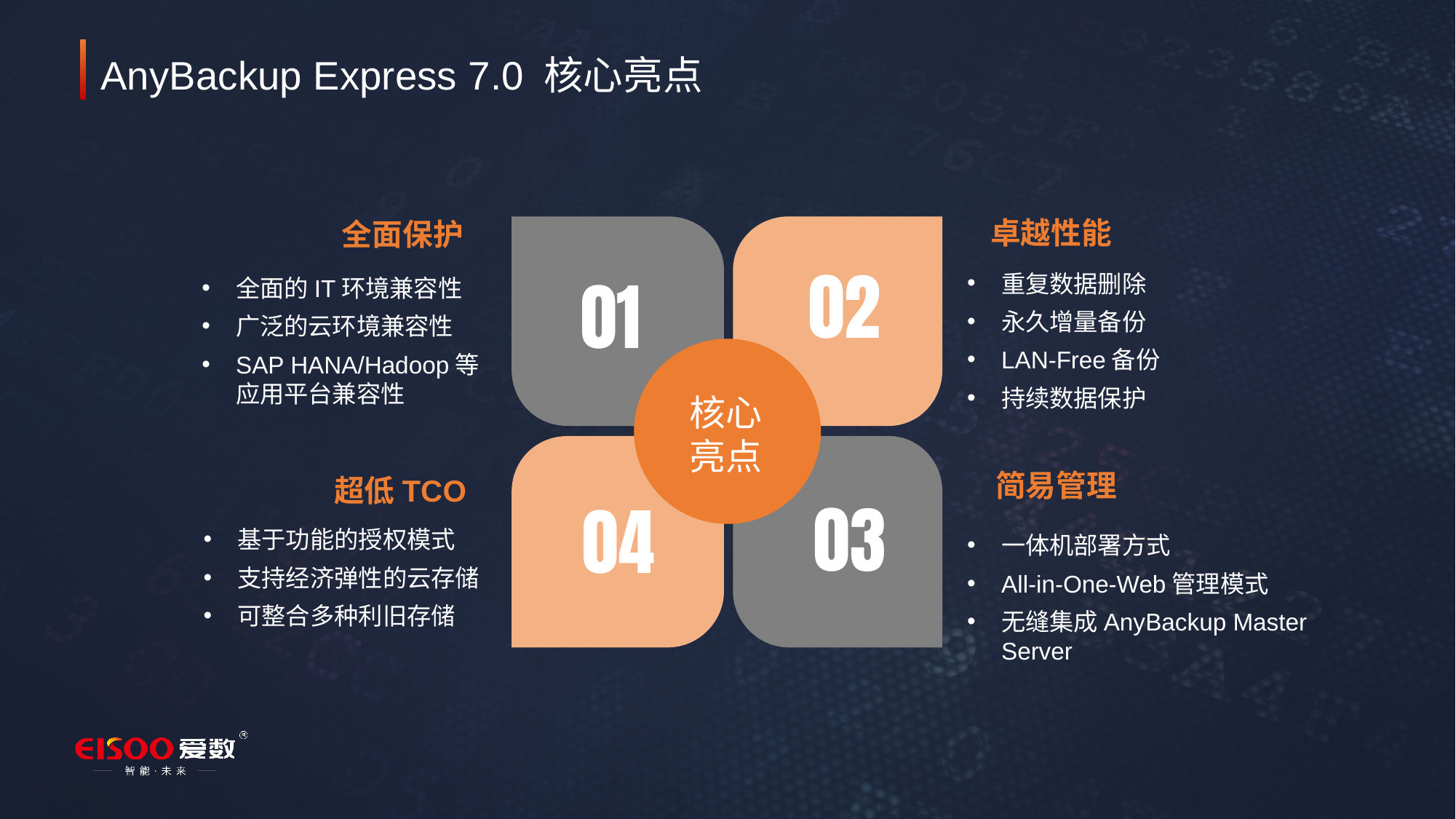

# AnyBackup Express 7.0 核心亮点

卓越性能
重复数据删除
永久增量备份
LAN-Free备份
持续数据保护
全面保护
全面的IT环境兼容性
广泛的云环境兼容性
SAP HANA/Hadoop等应用平台兼容性

01

02

核心亮点

04

03
简易管理
一体机部署方式
All-in-One-Web管理模式
无缝集成AnyBackup Master Server
超低TCO
基于功能的授权模式
支持经济弹性的云存储
可整合多种利旧存储